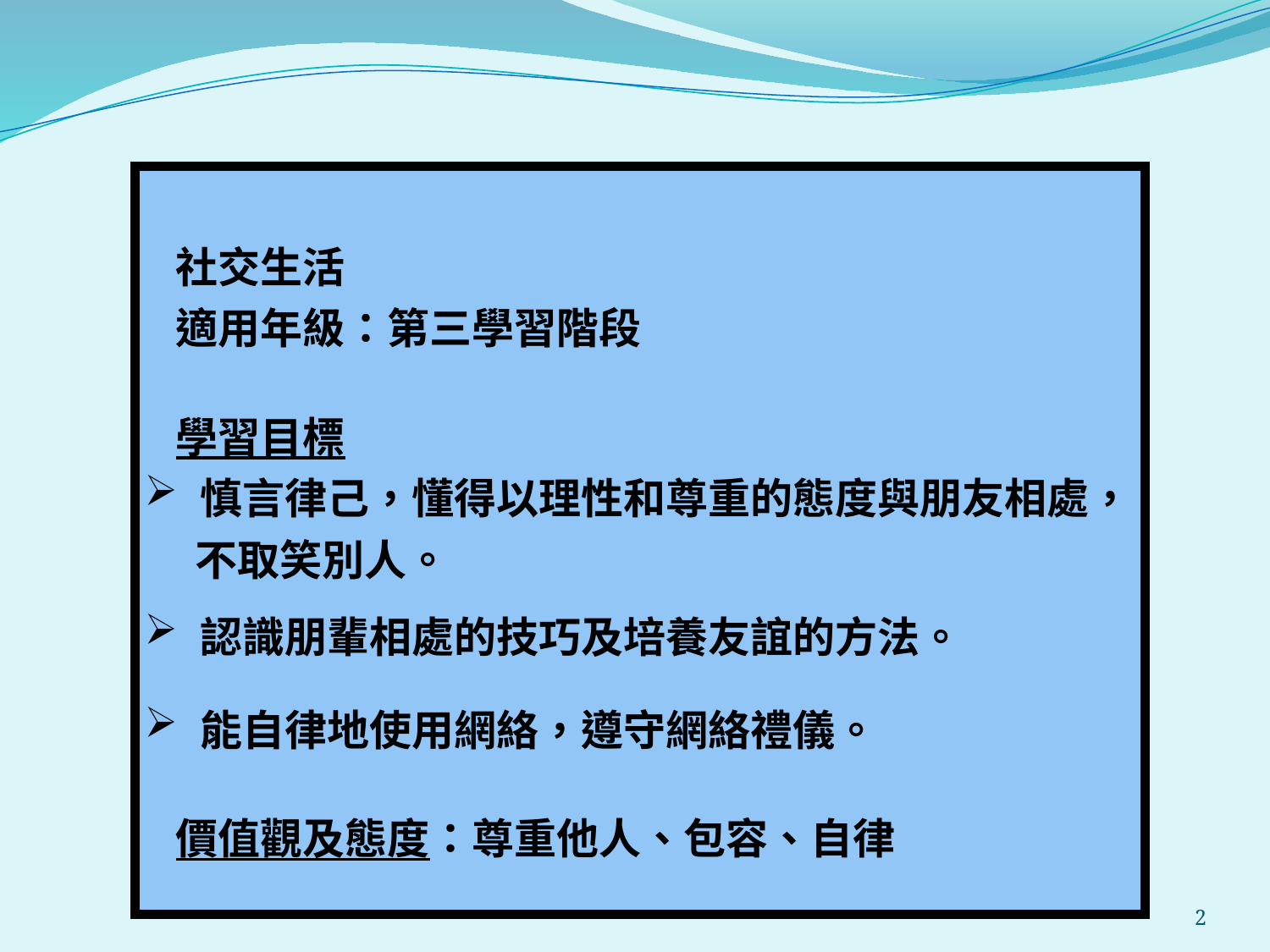

| 社交生活 適用年級：第三學習階段 學習目標 慎言律己，懂得以理性和尊重的態度與朋友相處， 不取笑別人。 認識朋輩相處的技巧及培養友誼的方法。 能自律地使用網絡，遵守網絡禮儀。 價值觀及態度：尊重他人、包容、自律 |
| --- |
2